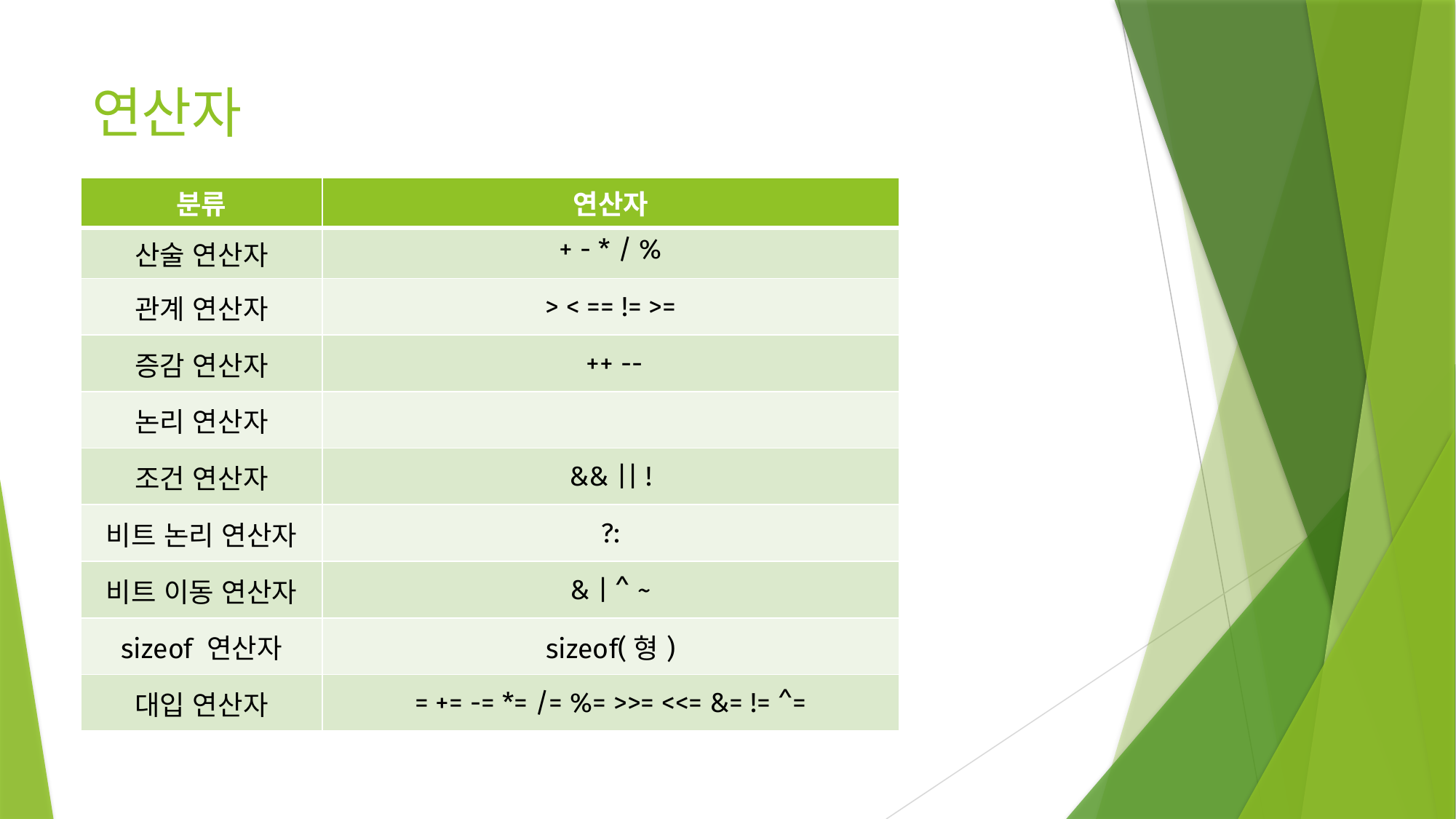

# 연산자
| 분류 | 연산자 |
| --- | --- |
| 산술 연산자 | + - \* / % |
| 관계 연산자 | > < == != >= |
| 증감 연산자 | ++ -- |
| 논리 연산자 |  |
| 조건 연산자 | && || ! |
| 비트 논리 연산자 | ?: |
| 비트 이동 연산자 | & | ^ ~ |
| sizeof 연산자 | sizeof(형) |
| 대입 연산자 | = += -= \*= /= %= >>= <<= &= != ^= |